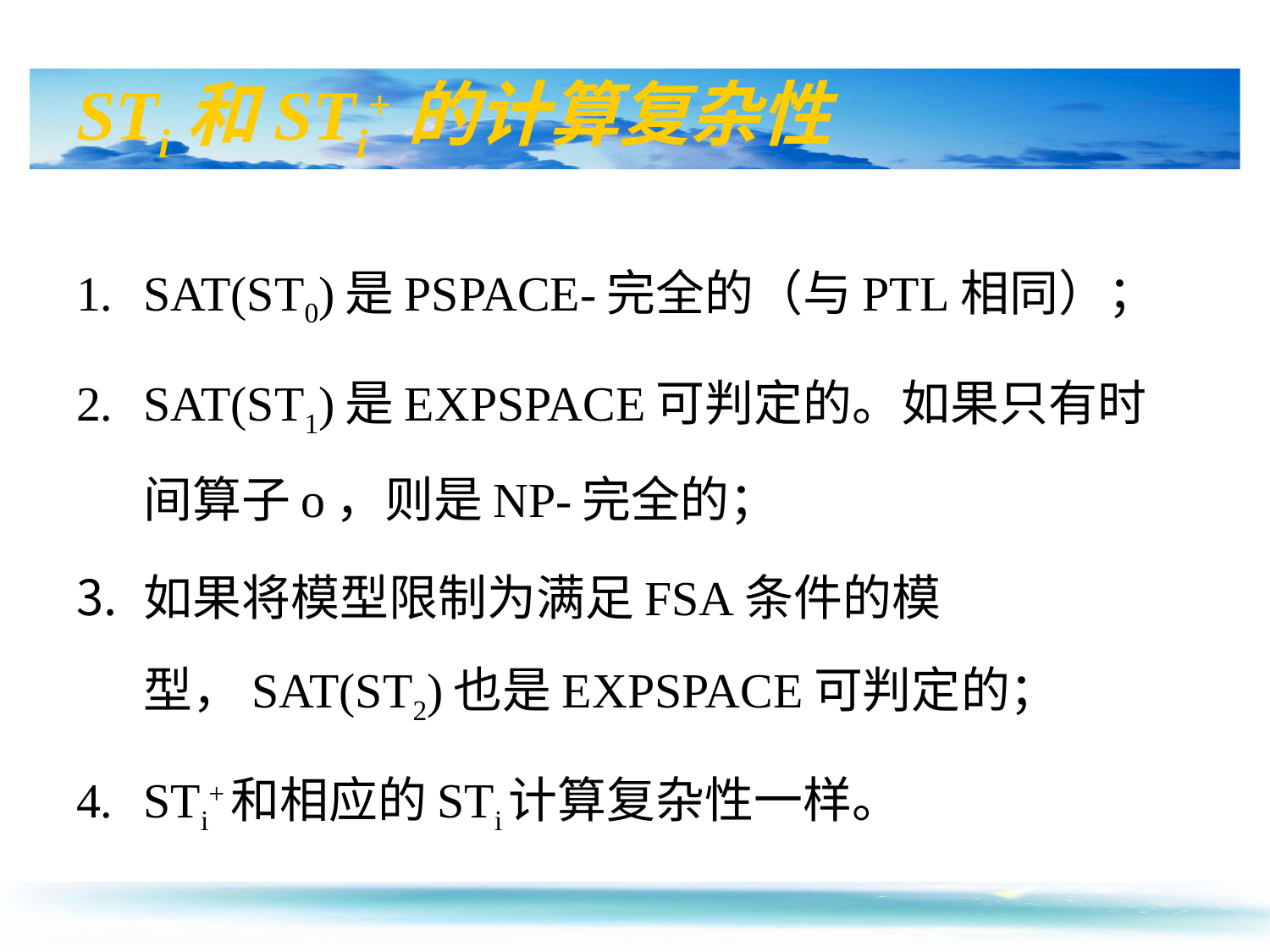

# STi和STi+的计算复杂性
SAT(ST0)是PSPACE-完全的（与PTL相同）；
SAT(ST1)是EXPSPACE可判定的。如果只有时间算子o，则是NP-完全的；
如果将模型限制为满足FSA条件的模型，SAT(ST2)也是EXPSPACE可判定的；
STi+和相应的STi计算复杂性一样。